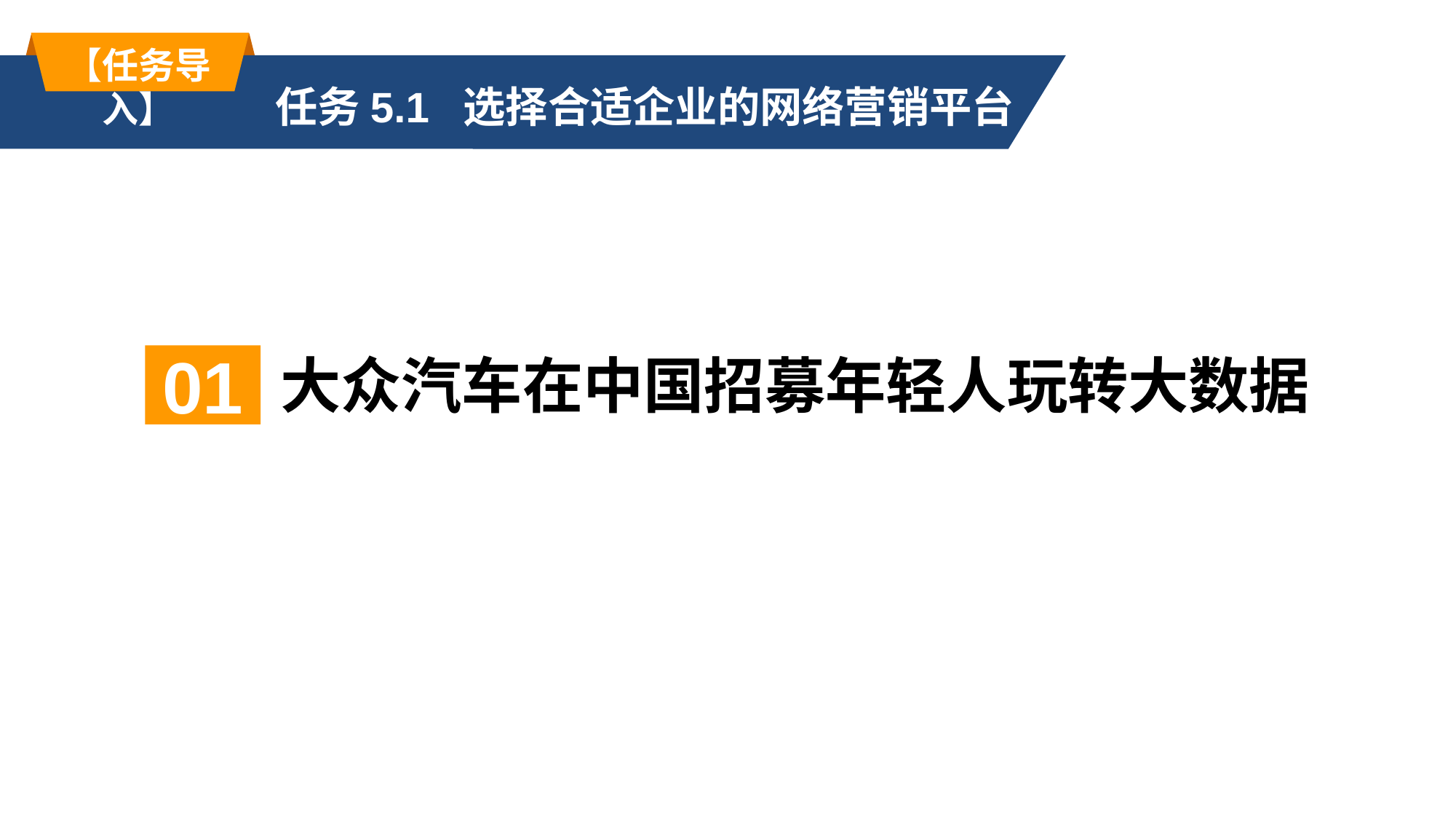

【任务导入】

任务5.1  选择合适企业的网络营销平台
大众汽车在中国招募年轻人玩转大数据
01